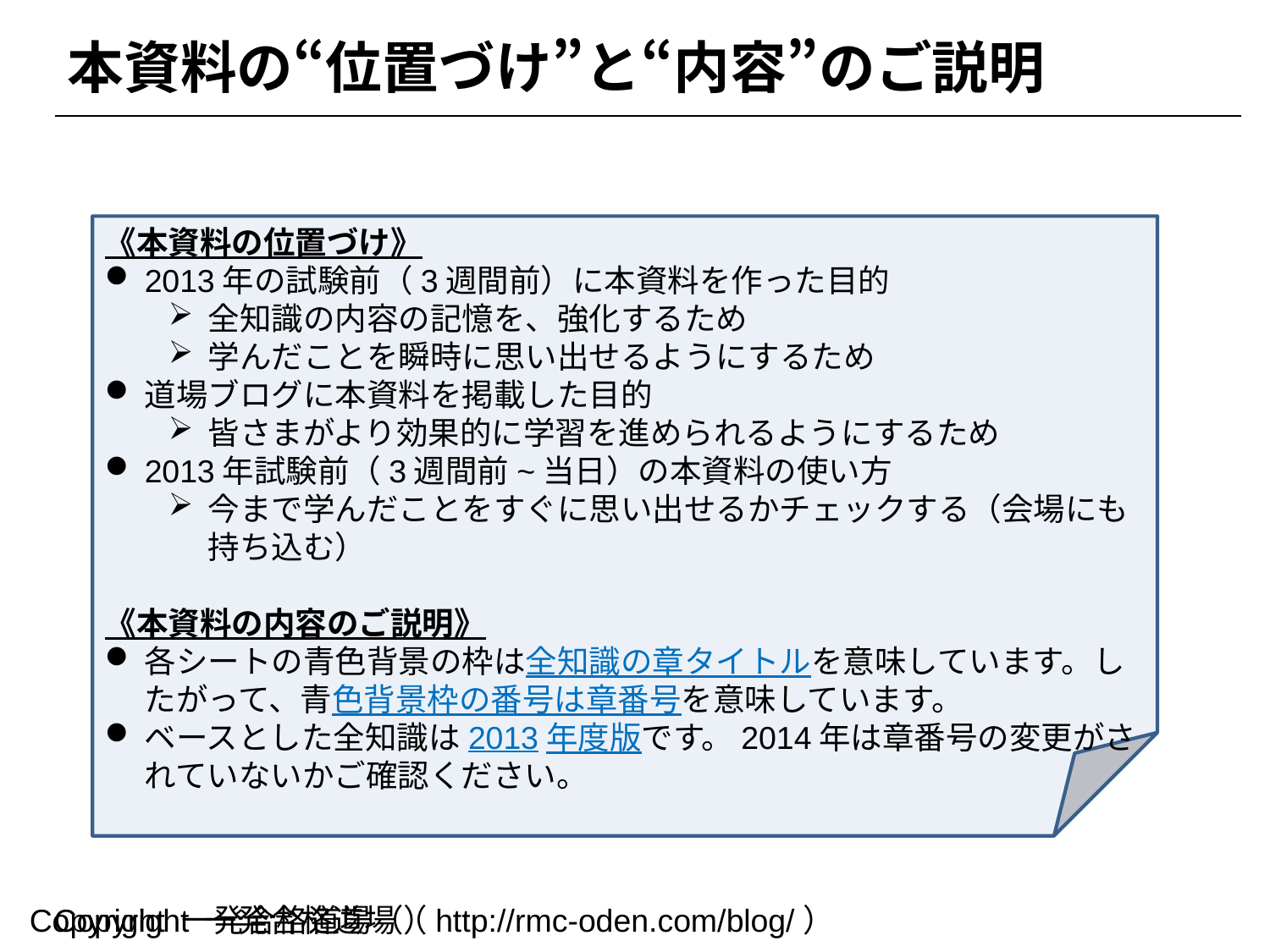

本資料の“位置づけ”と“内容”のご説明
《本資料の位置づけ》
2013年の試験前（3週間前）に本資料を作った目的
全知識の内容の記憶を、強化するため
学んだことを瞬時に思い出せるようにするため
道場ブログに本資料を掲載した目的
皆さまがより効果的に学習を進められるようにするため
2013年試験前（3週間前~当日）の本資料の使い方
今まで学んだことをすぐに思い出せるかチェックする（会場にも持ち込む）

《本資料の内容のご説明》
各シートの青色背景の枠は全知識の章タイトルを意味しています。したがって、青色背景枠の番号は章番号を意味しています。
ベースとした全知識は2013年度版です。2014年は章番号の変更がされていないかご確認ください。
Copyright 一発合格道場（）
Copyright 一発合格道場（http://rmc-oden.com/blog/）